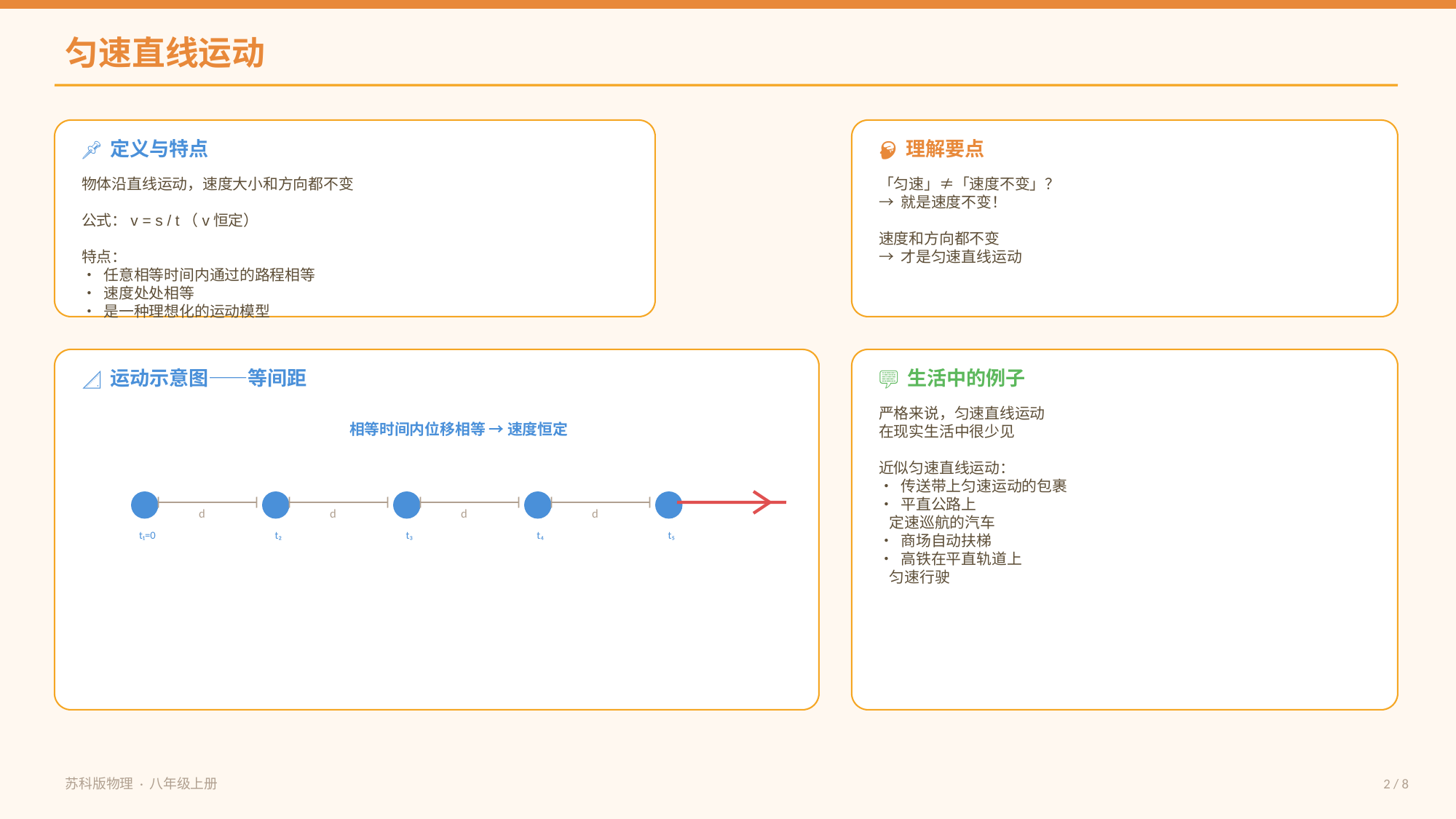

匀速直线运动

📌 定义与特点
🧠 理解要点
物体沿直线运动，速度大小和方向都不变

公式：v = s / t（v恒定）

特点：
• 任意相等时间内通过的路程相等
• 速度处处相等
• 是一种理想化的运动模型
「匀速」≠「速度不变」？
→ 就是速度不变！

速度和方向都不变
→ 才是匀速直线运动

📐 运动示意图——等间距
💬 生活中的例子
严格来说，匀速直线运动
在现实生活中很少见

近似匀速直线运动：
• 传送带上匀速运动的包裹
• 平直公路上
  定速巡航的汽车
• 商场自动扶梯
• 高铁在平直轨道上
  匀速行驶
相等时间内位移相等 → 速度恒定

d
d
d
d
t₁=0
t₂
t₃
t₄
t₅
苏科版物理 · 八年级上册
2 / 8